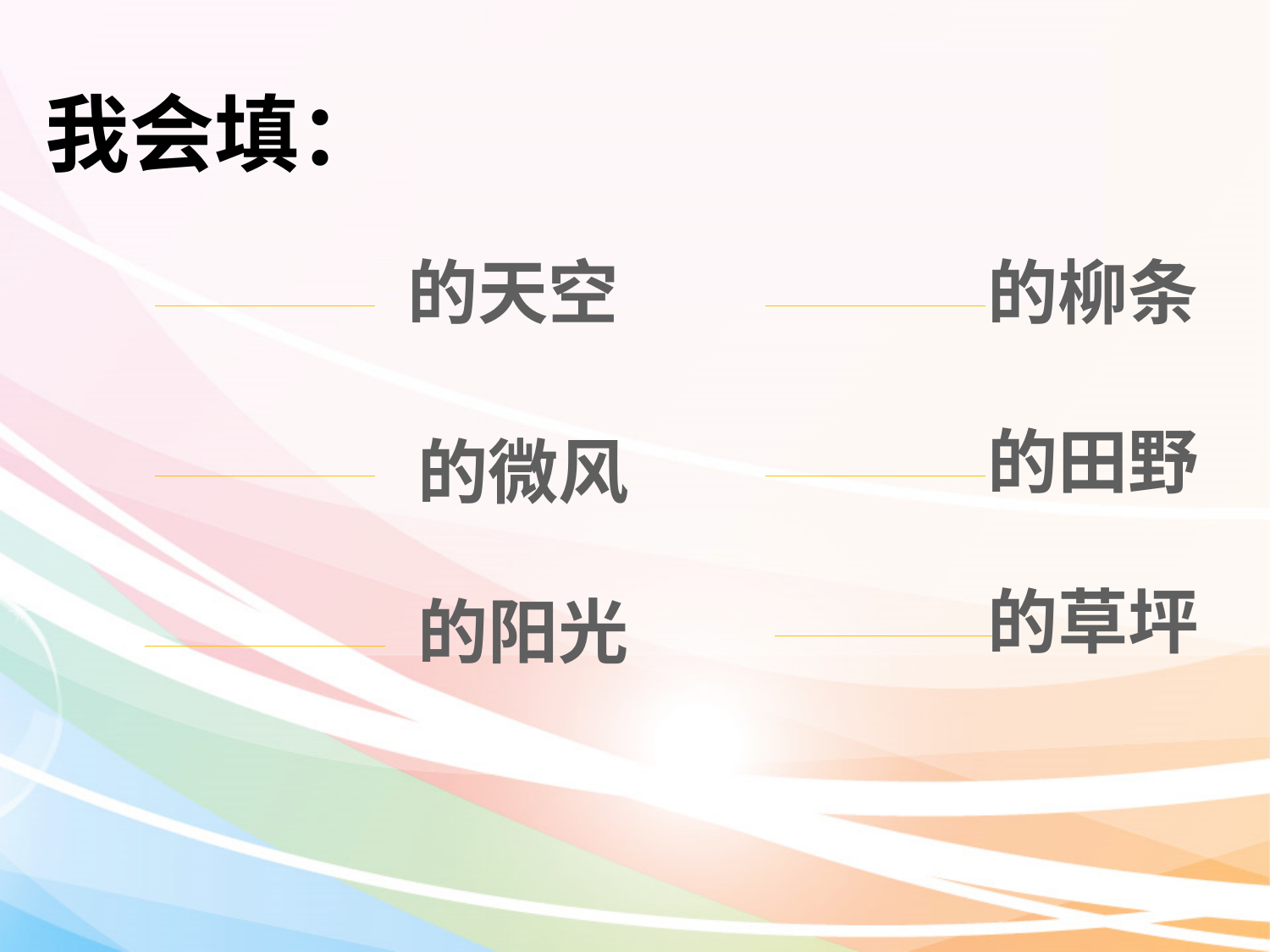

我会填：
的天空
的柳条
的田野
的微风
的草坪
的阳光